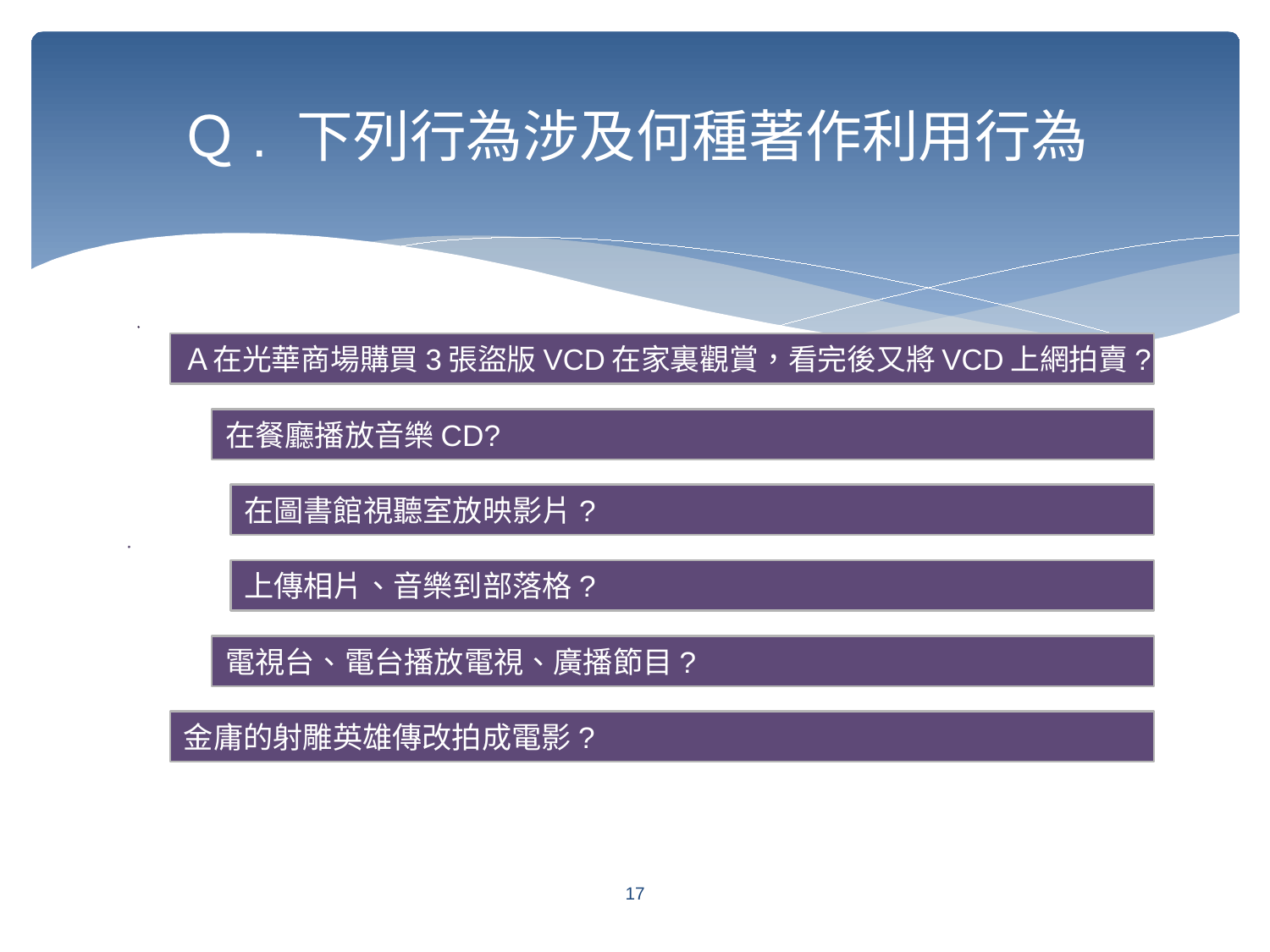

# Ｑ. 下列行為涉及何種著作利用行為
Ａ在光華商場購買3張盜版VCD在家裏觀賞，看完後又將VCD上網拍賣?
在餐廳播放音樂CD?
在圖書館視聽室放映影片?
上傳相片、音樂到部落格?
電視台、電台播放電視、廣播節目?
金庸的射雕英雄傳改拍成電影?
17